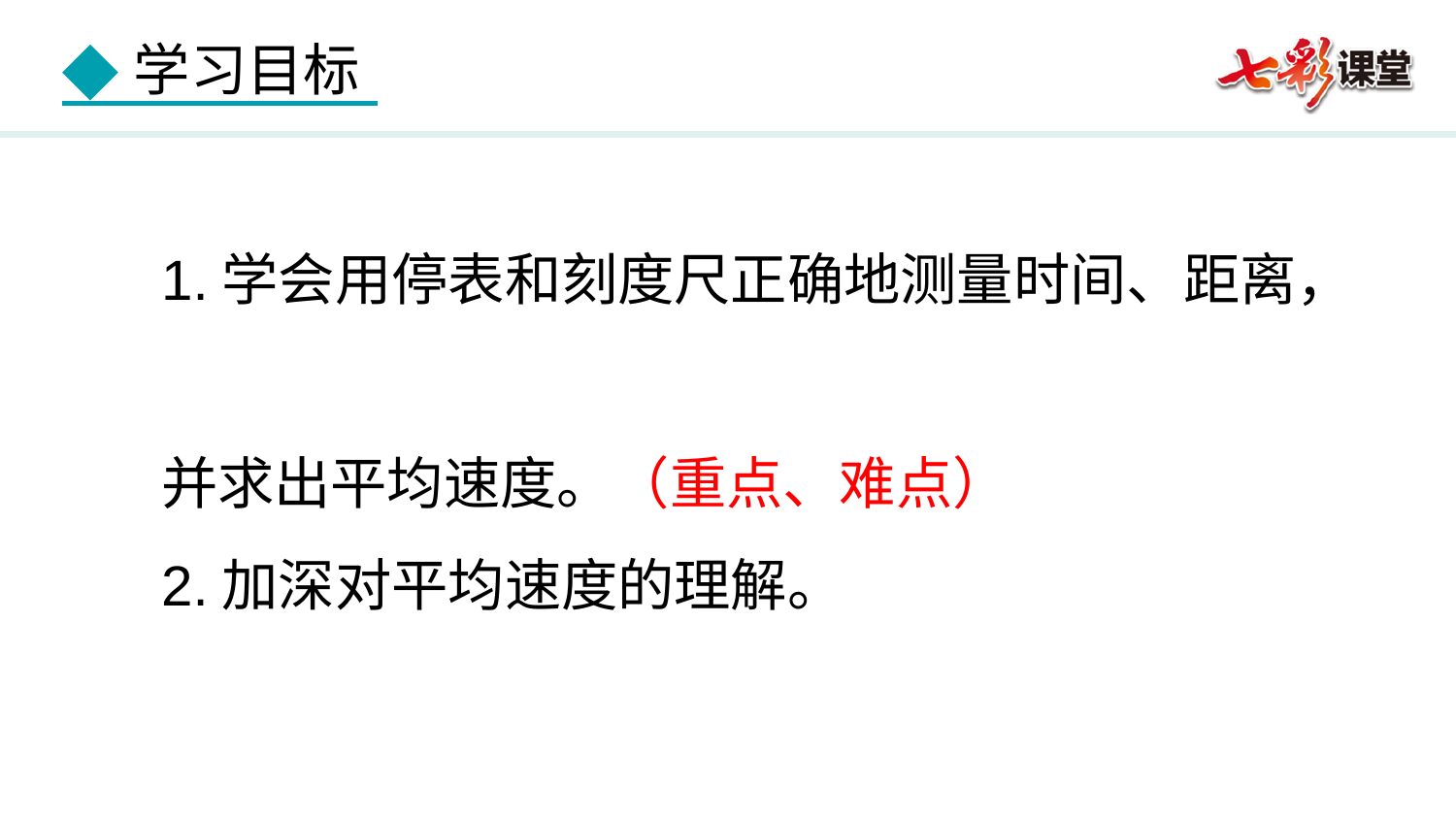

1.学会用停表和刻度尺正确地测量时间、距离，
并求出平均速度。（重点、难点）
2.加深对平均速度的理解。